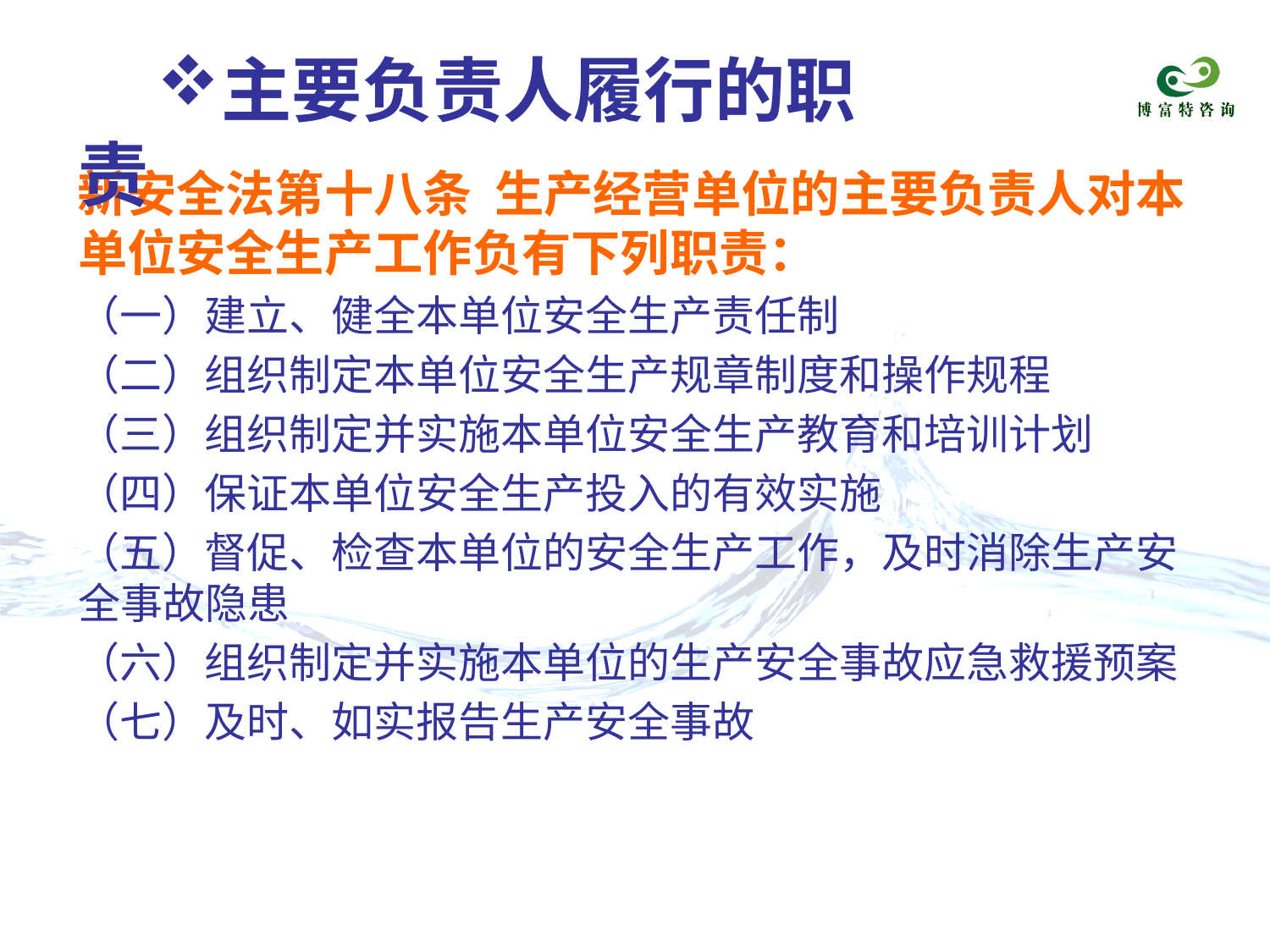

主要负责人履行的职责
新安全法第十八条  生产经营单位的主要负责人对本单位安全生产工作负有下列职责：
（一）建立、健全本单位安全生产责任制
（二）组织制定本单位安全生产规章制度和操作规程
（三）组织制定并实施本单位安全生产教育和培训计划
（四）保证本单位安全生产投入的有效实施
（五）督促、检查本单位的安全生产工作，及时消除生产安全事故隐患
（六）组织制定并实施本单位的生产安全事故应急救援预案
（七）及时、如实报告生产安全事故